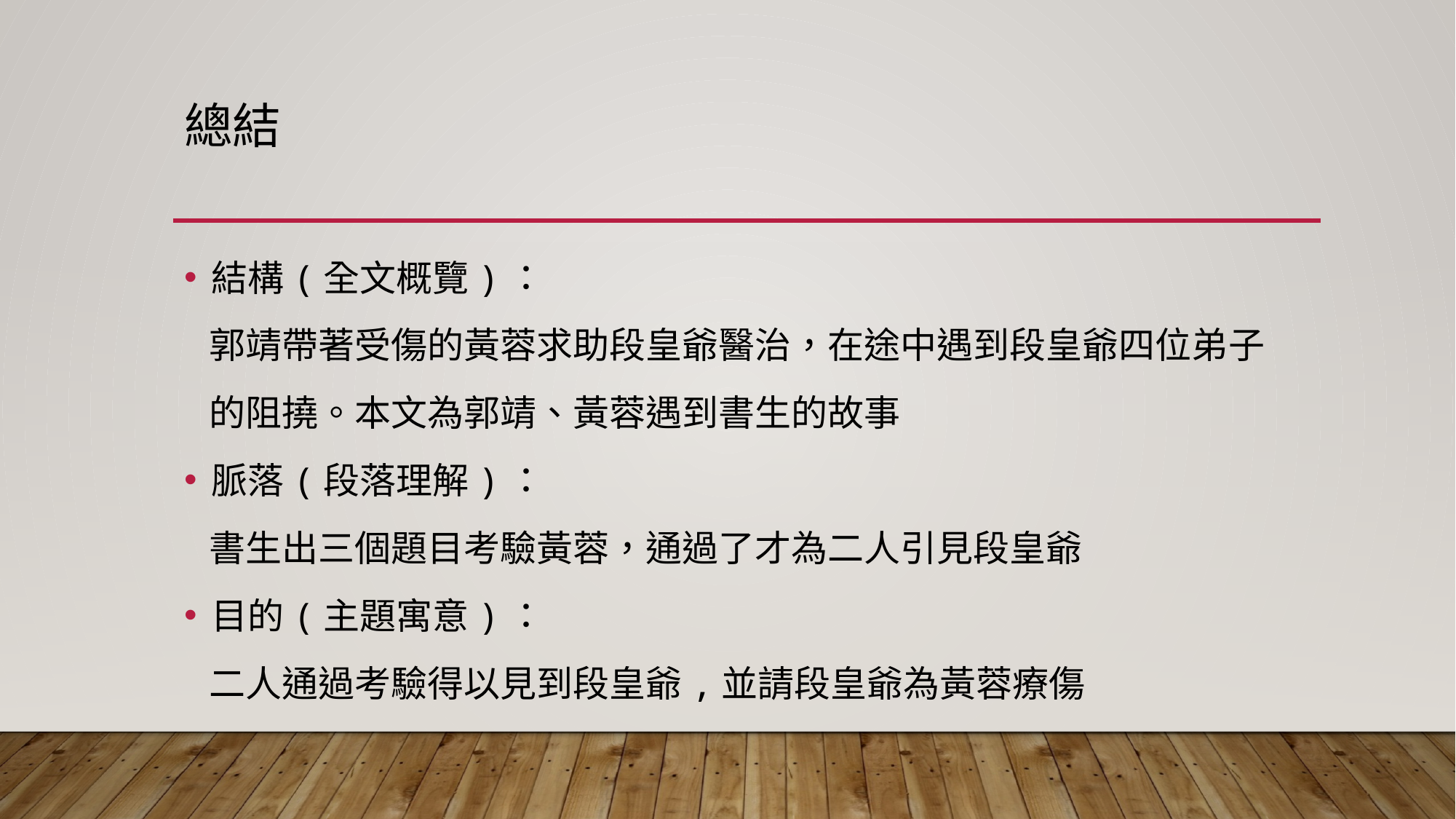

# 總結
結構(全文概覽)：
  郭靖帶著受傷的黃蓉求助段皇爺醫治，在途中遇到段皇爺四位弟子
  的阻撓。本文為郭靖、黃蓉遇到書生的故事
脈落(段落理解)：
  書生出三個題目考驗黃蓉，通過了才為二人引見段皇爺
目的(主題寓意)：
  二人通過考驗得以見到段皇爺,並請段皇爺為黃蓉療傷